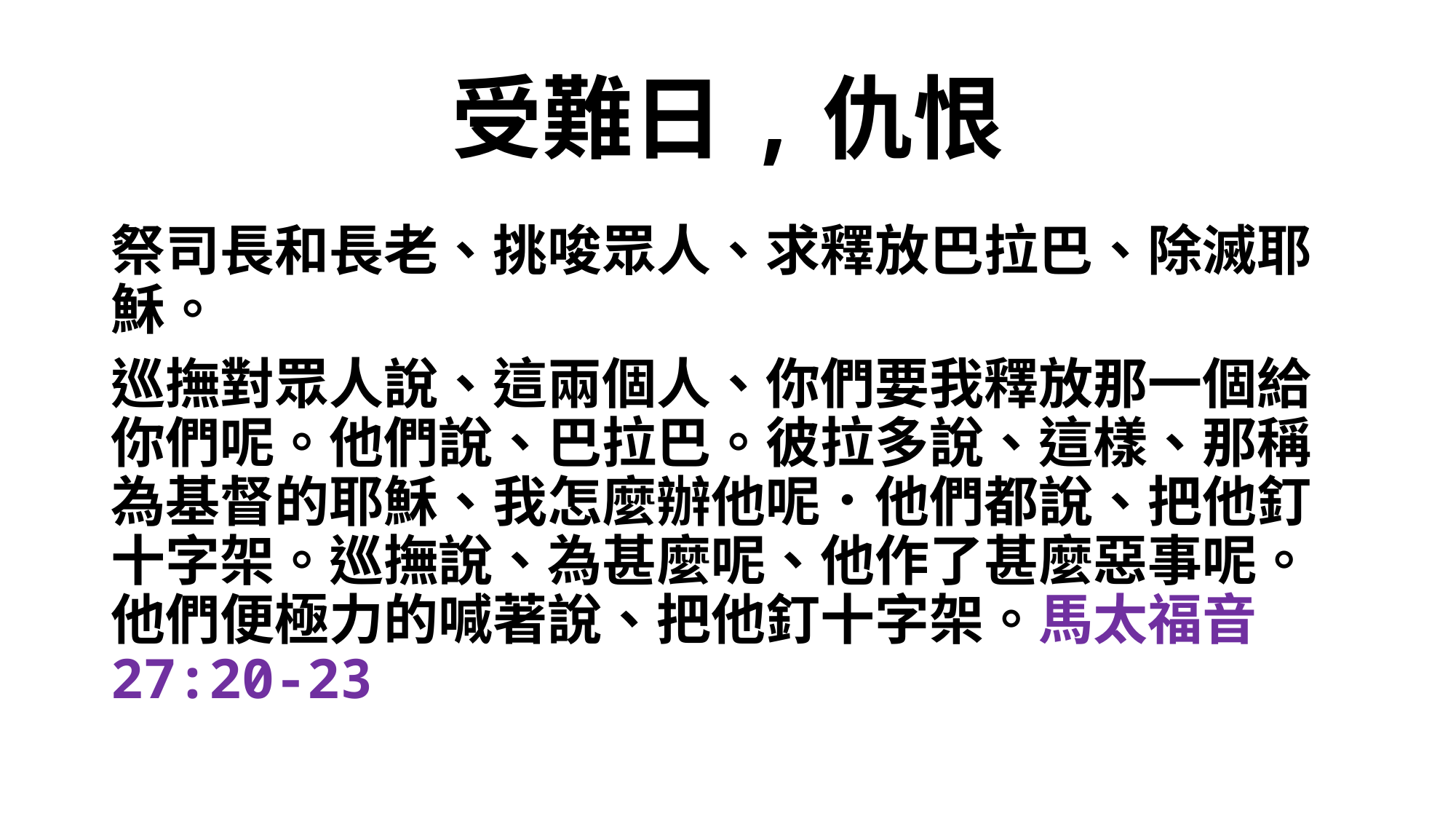

# 受難日,仇恨
祭司長和長老、挑唆眾人、求釋放巴拉巴、除滅耶穌。
巡撫對眾人說、這兩個人、你們要我釋放那一個給你們呢。他們說、巴拉巴。彼拉多說、這樣、那稱為基督的耶穌、我怎麼辦他呢．他們都說、把他釘十字架。巡撫說、為甚麼呢、他作了甚麼惡事呢。他們便極力的喊著說、把他釘十字架。馬太福音 27:20-23